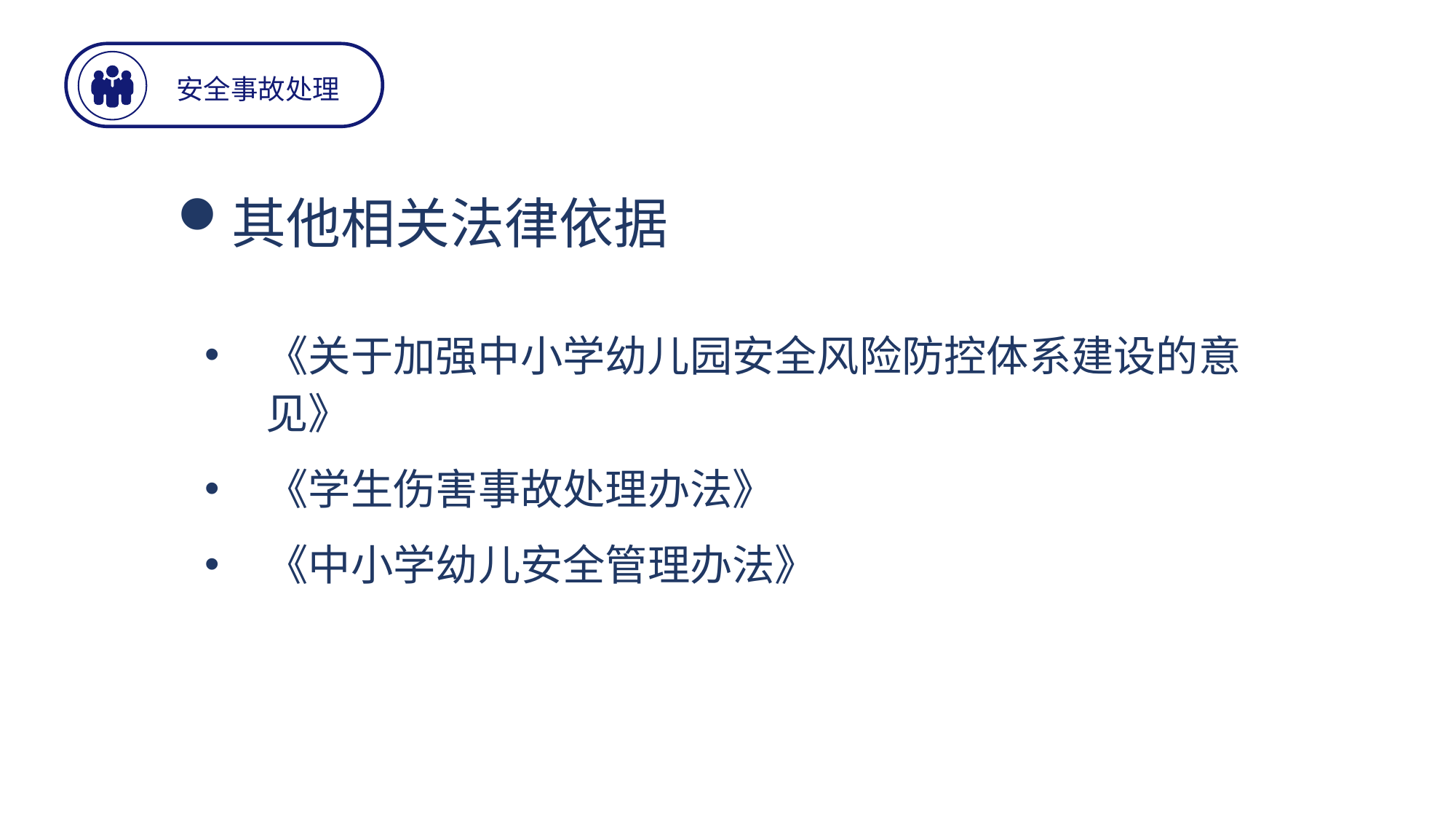

安全事故处理
其他相关法律依据
《关于加强中小学幼儿园安全风险防控体系建设的意见》
《学生伤害事故处理办法》
《中小学幼儿安全管理办法》